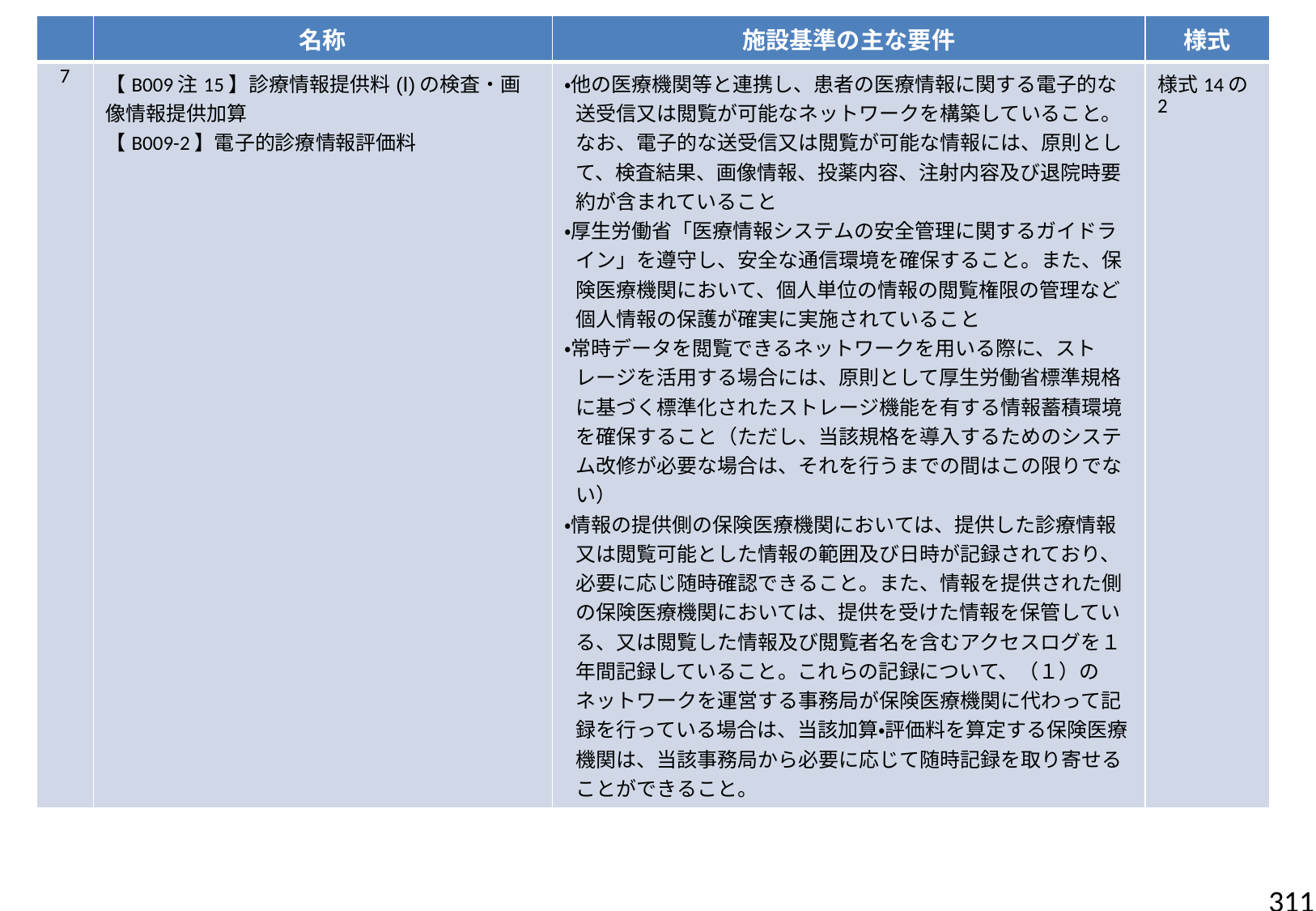

|  | 名称 | 施設基準の主な要件 | 様式 |
| --- | --- | --- | --- |
| 7 | 【B009注15】診療情報提供料(Ⅰ)の検査・画像情報提供加算 【B009-2】電子的診療情報評価料 | ・他の医療機関等と連携し、患者の医療情報に関する電子的な送受信又は閲覧が可能なネットワークを構築していること。なお、電子的な送受信又は閲覧が可能な情報には、原則として、検査結果、画像情報、投薬内容、注射内容及び退院時要約が含まれていること ・厚生労働省「医療情報システムの安全管理に関するガイドライン」を遵守し、安全な通信環境を確保すること。また、保険医療機関において、個人単位の情報の閲覧権限の管理など個人情報の保護が確実に実施されていること ・常時データを閲覧できるネットワークを用いる際に、ストレージを活用する場合には、原則として厚生労働省標準規格に基づく標準化されたストレージ機能を有する情報蓄積環境を確保すること（ただし、当該規格を導入するためのシステム改修が必要な場合は、それを行うまでの間はこの限りでない） ・情報の提供側の保険医療機関においては、提供した診療情報又は閲覧可能とした情報の範囲及び日時が記録されており、必要に応じ随時確認できること。また、情報を提供された側の保険医療機関においては、提供を受けた情報を保管している、又は閲覧した情報及び閲覧者名を含むアクセスログを１年間記録していること。これらの記録について、（１）のネットワークを運営する事務局が保険医療機関に代わって記録を行っている場合は、当該加算・評価料を算定する保険医療機関は、当該事務局から必要に応じて随時記録を取り寄せることができること。 | 様式14の2 |
311